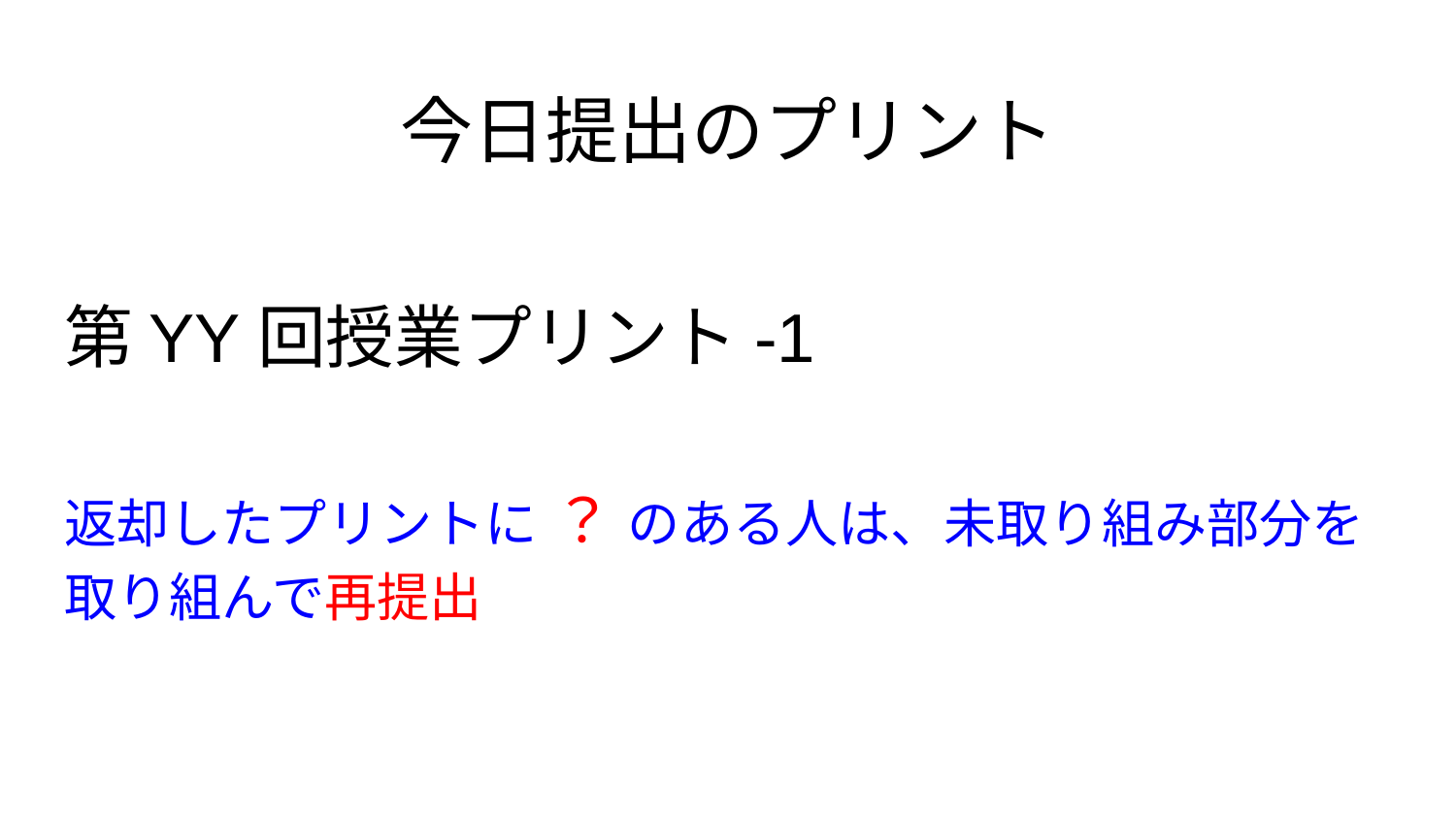

# 今日提出のプリント
第YY回授業プリント-1

返却したプリントに ？ のある人は、未取り組み部分を取り組んで再提出